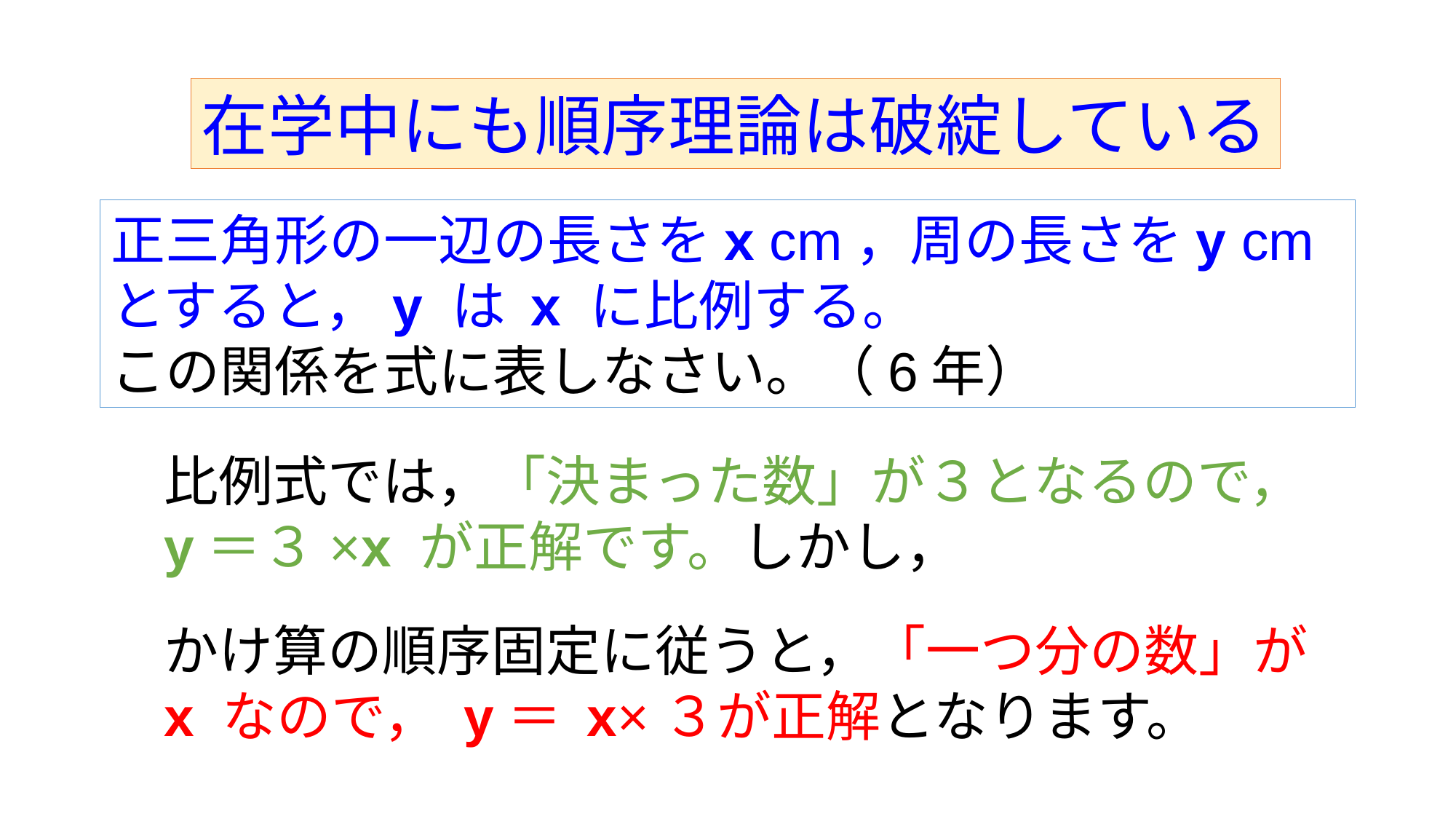

在学中にも順序理論は破綻している
正三角形の一辺の長さをx cm，周の長さをy cm とすると，y は x に比例する。
この関係を式に表しなさい。（6年）
比例式では，「決まった数」が３となるので，
y＝３×x が正解です。しかし，
かけ算の順序固定に従うと，「一つ分の数」が
x なので， y＝ x×３が正解となります。